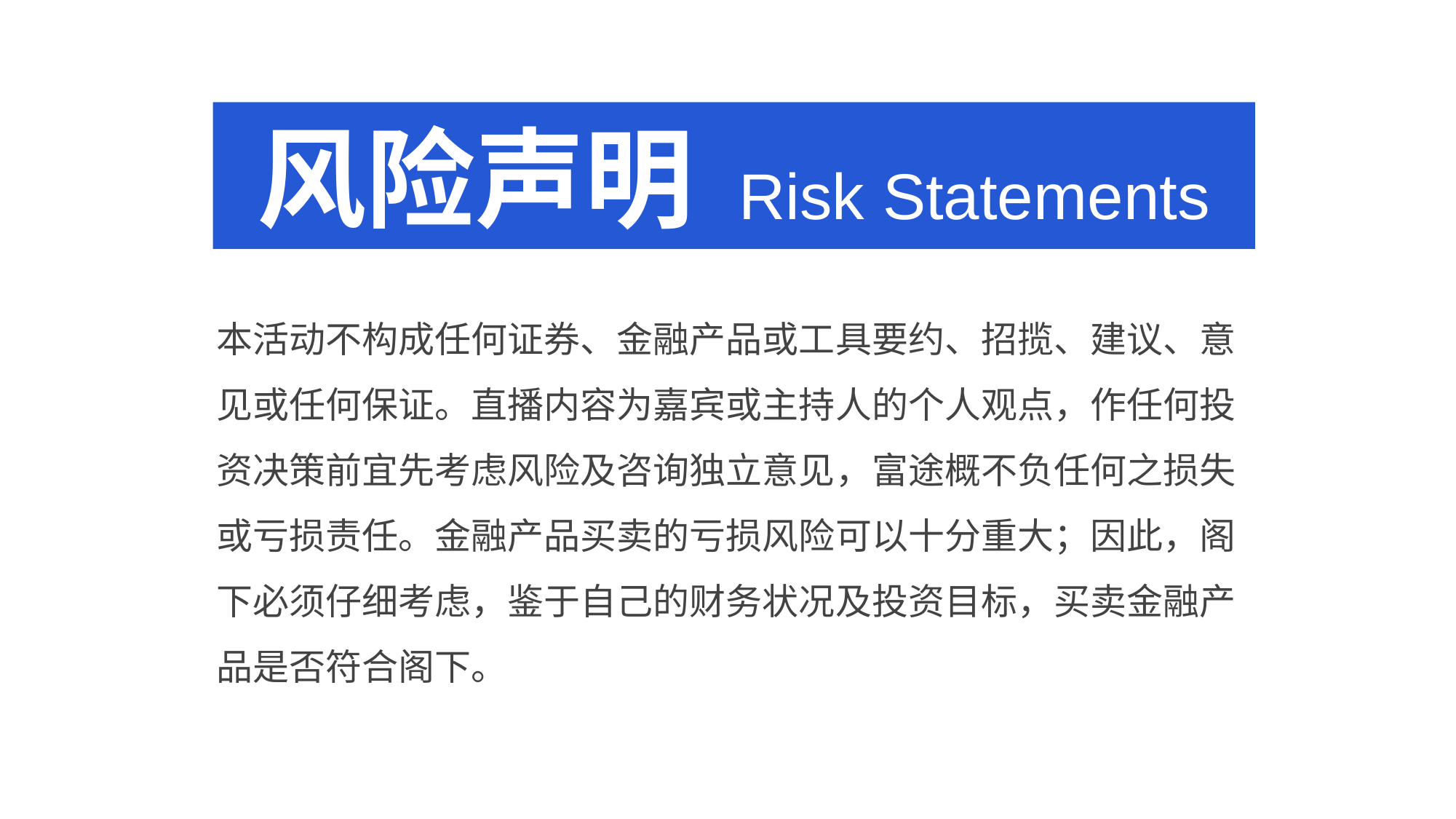

风险声明 Risk Statements
本活动不构成任何证券、金融产品或工具要约、招揽、建议、意见或任何保证。直播内容为嘉宾或主持人的个人观点，作任何投资决策前宜先考虑风险及咨询独立意见，富途概不负任何之损失或亏损责任。金融产品买卖的亏损风险可以十分重大；因此，阁下必须仔细考虑，鉴于自己的财务状况及投资目标，买卖金融产品是否符合阁下。